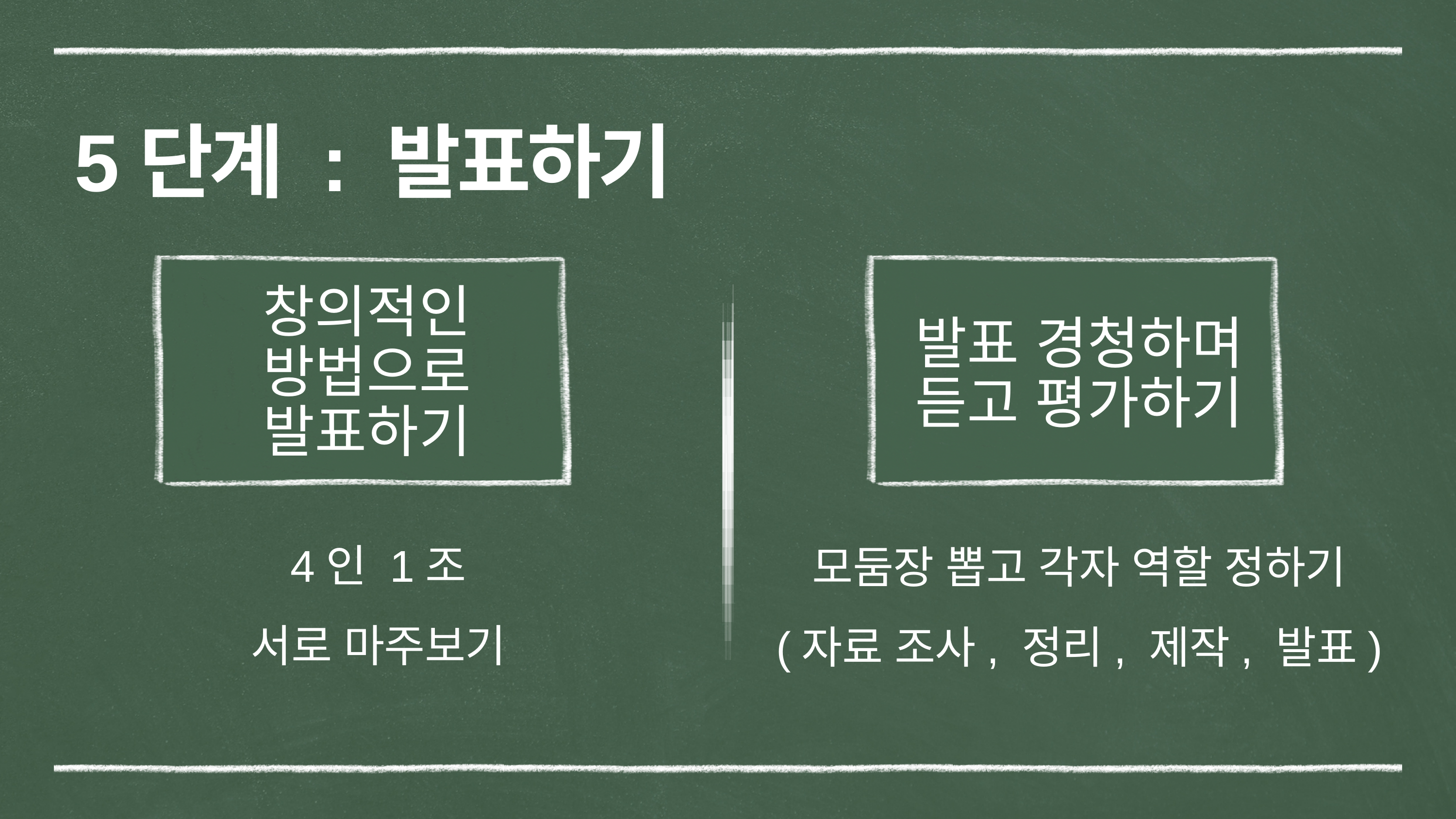

5단계 : 발표하기

창의적인 방법으로 발표하기

발표 경청하며
듣고 평가하기

4인 1조
서로 마주보기
모둠장 뽑고 각자 역할 정하기
(자료 조사, 정리, 제작, 발표)